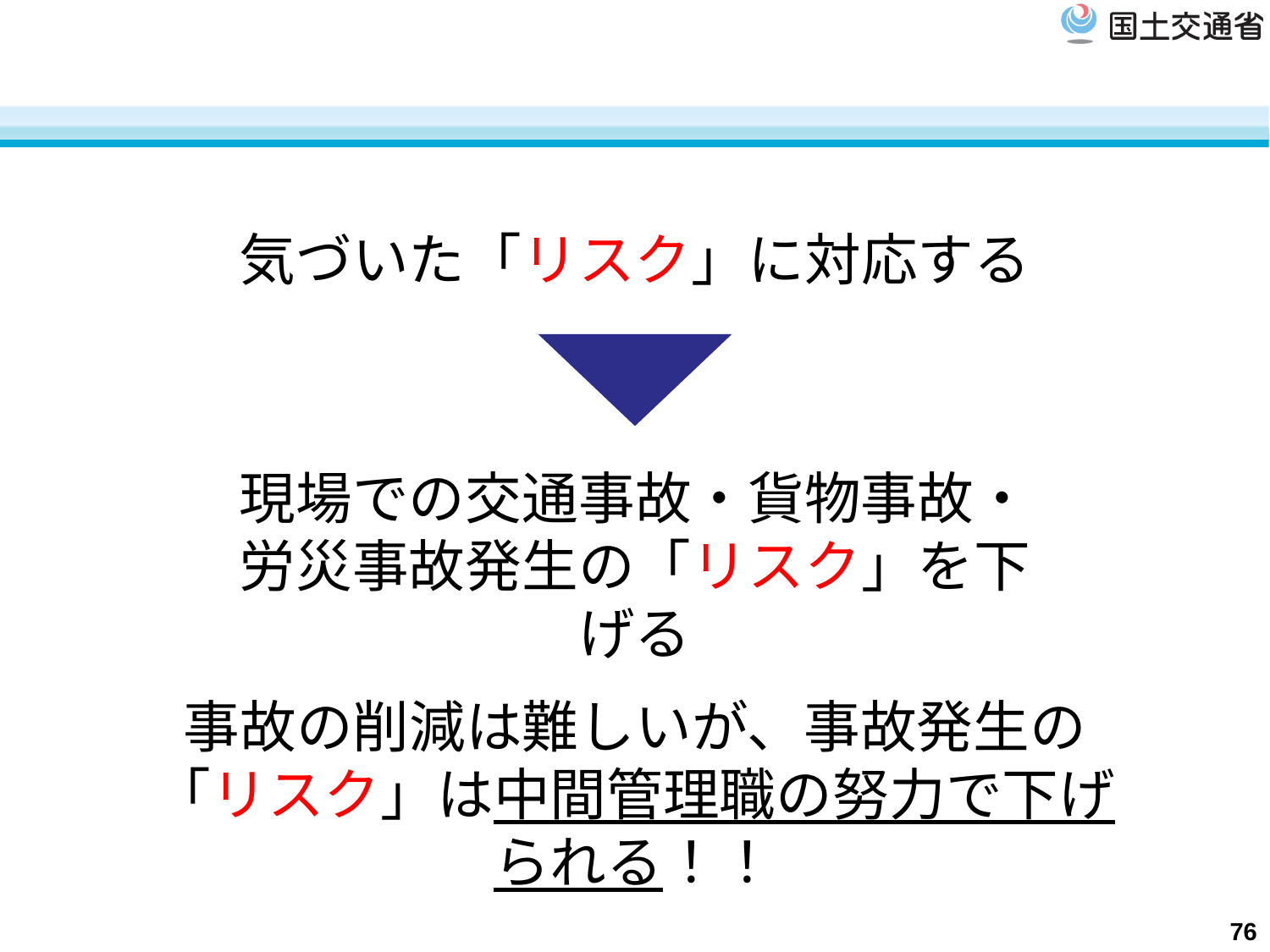

気づいた「リスク」に対応する

現場での交通事故・貨物事故・労災事故発生の「リスク」を下げる
事故の削減は難しいが、事故発生の「リスク」は中間管理職の努力で下げられる！！
76